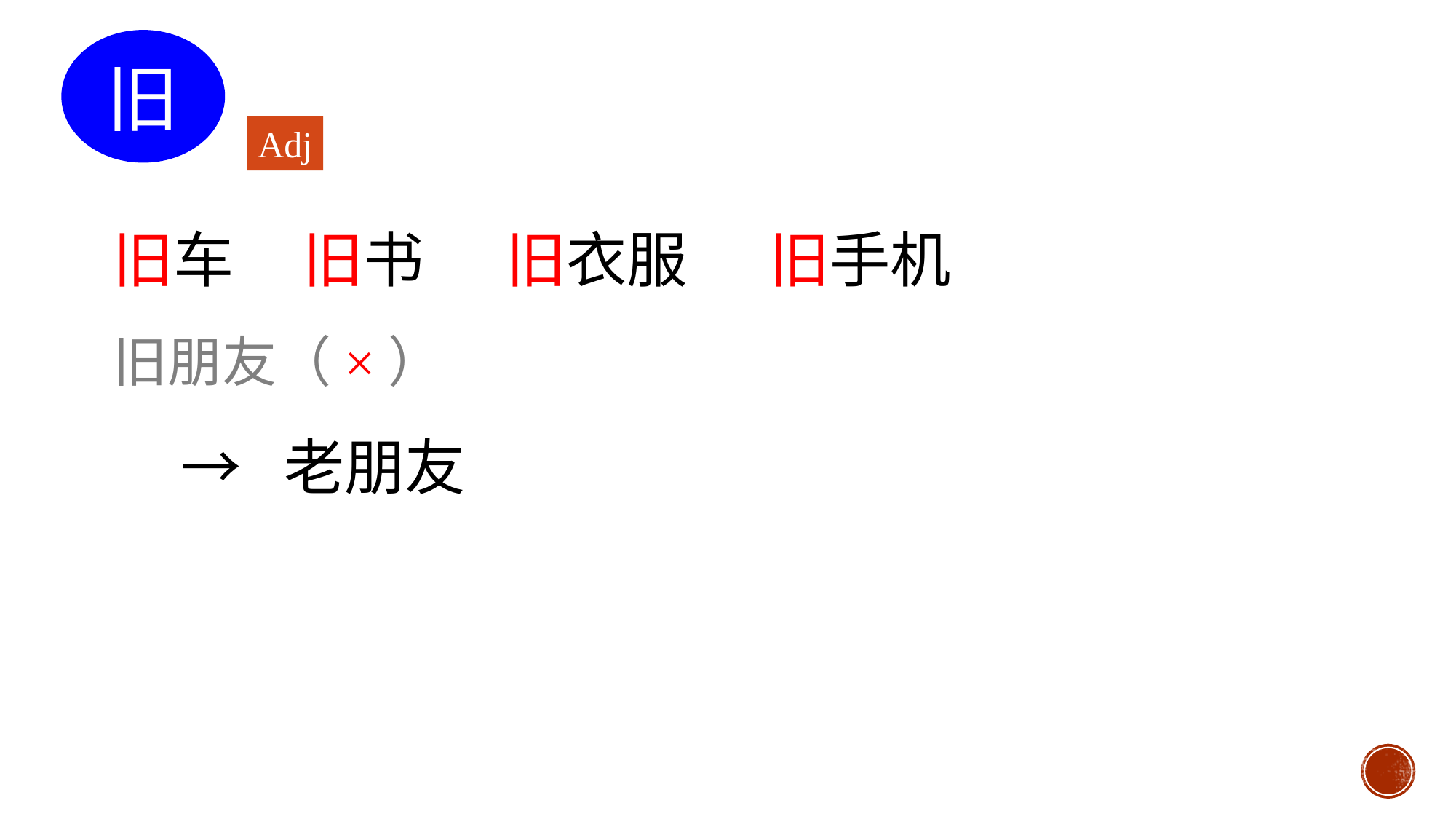

旧
Adj
旧车     旧书      旧衣服      旧手机
旧朋友（×）
     →  老朋友